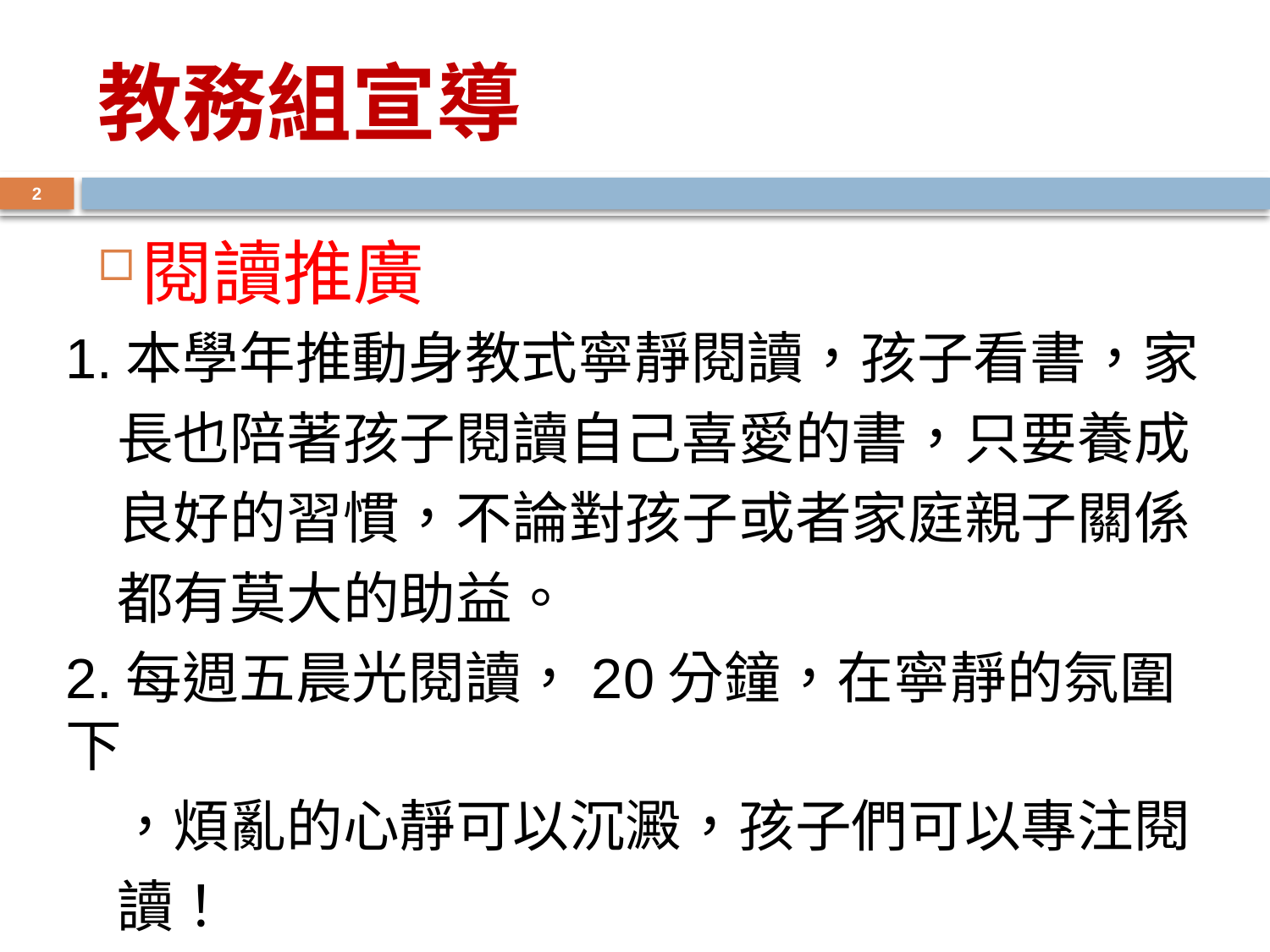

# 教務組宣導
2
閱讀推廣

1.本學年推動身教式寧靜閱讀，孩子看書，家
   長也陪著孩子閱讀自己喜愛的書，只要養成
   良好的習慣，不論對孩子或者家庭親子關係
   都有莫大的助益。
2.每週五晨光閱讀，20分鐘，在寧靜的氛圍下
   ，煩亂的心靜可以沉澱，孩子們可以專注閱
   讀！